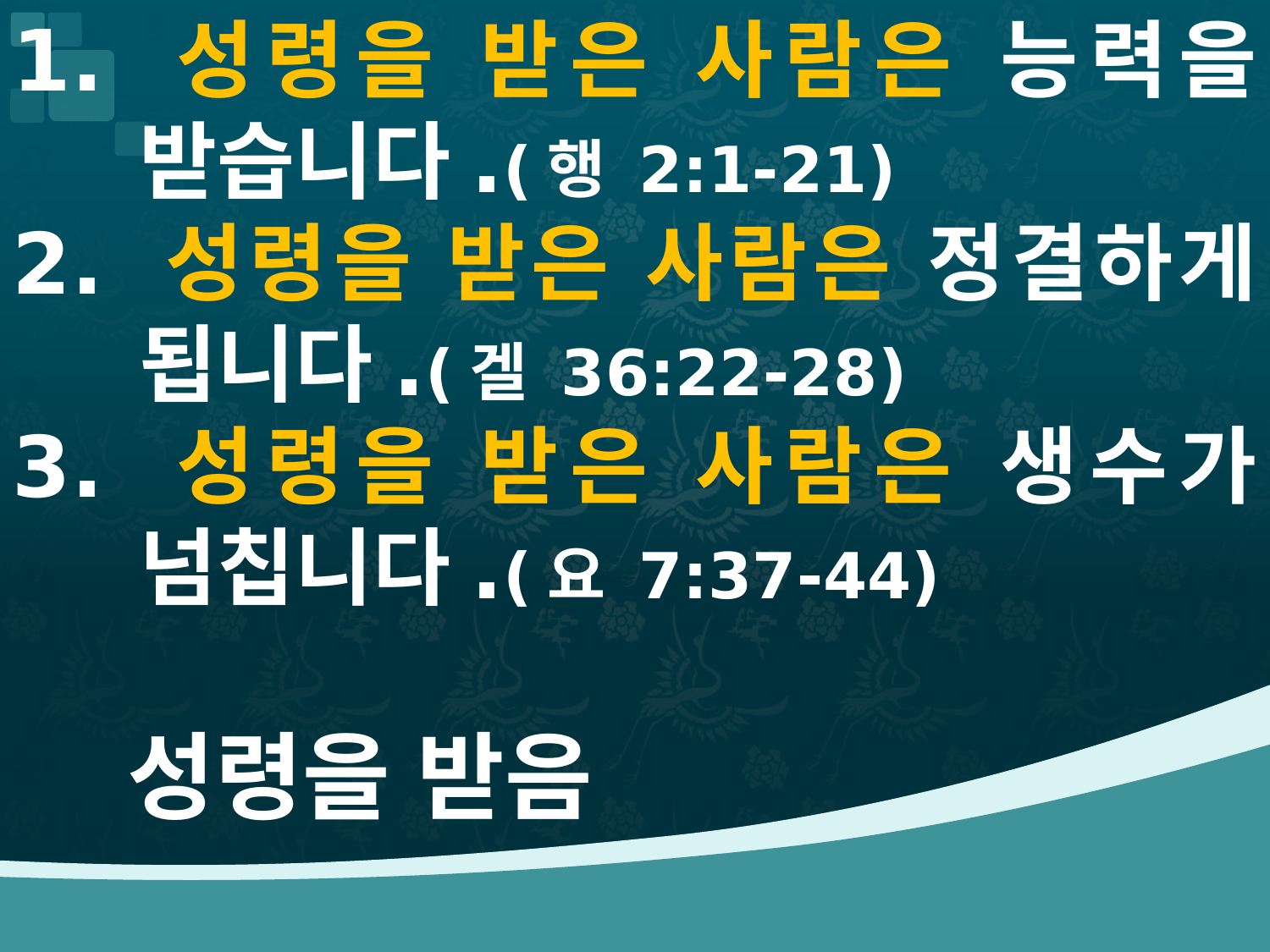

1. 성령을 받은 사람은 능력을 받습니다.(행 2:1-21)
2. 성령을 받은 사람은 정결하게 됩니다.(겔 36:22-28)
3. 성령을 받은 사람은 생수가 넘칩니다.(요 7:37-44)

    성령을 받음